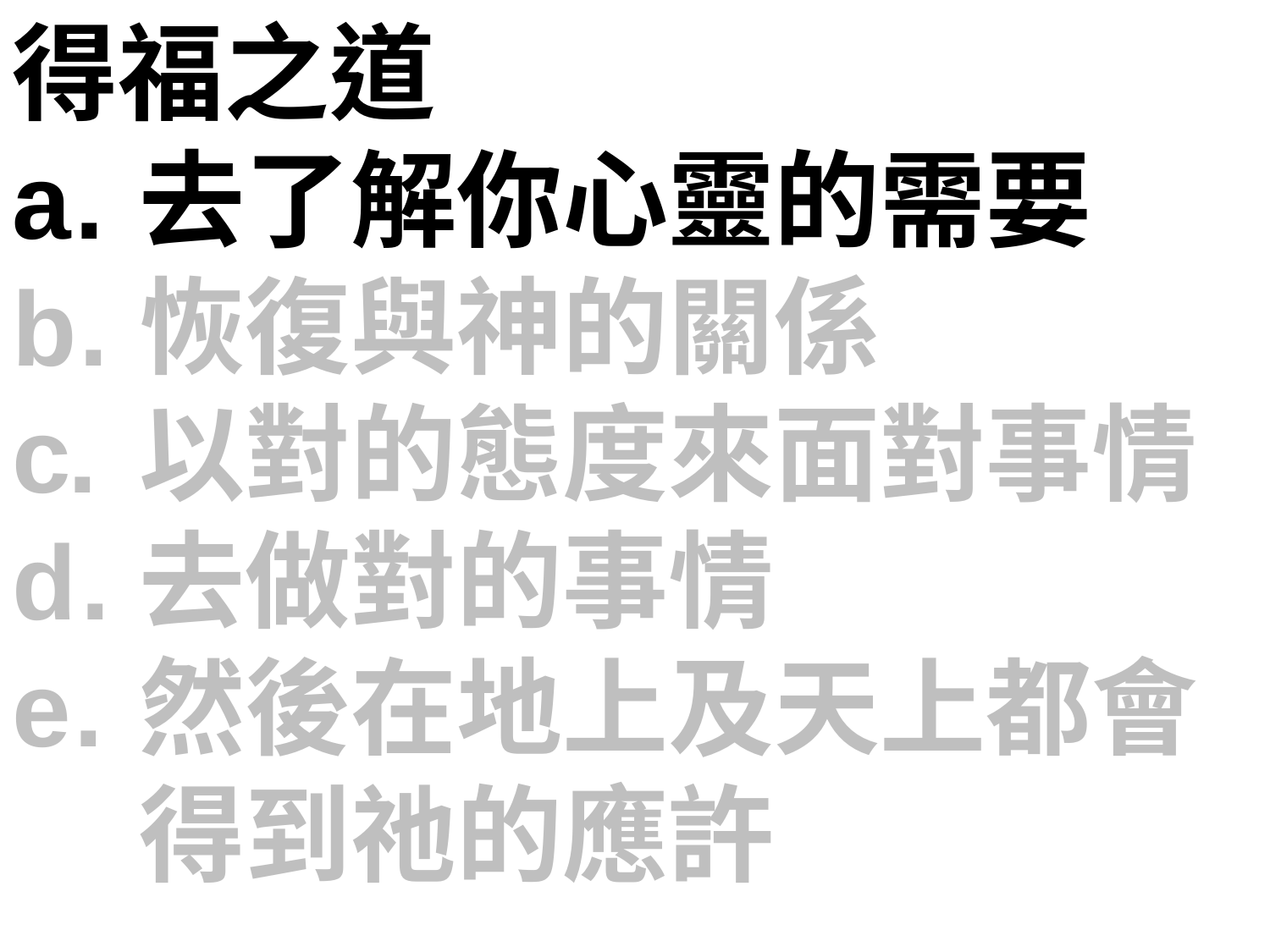

得福之道
去了解你心靈的需要
恢復與神的關係
以對的態度來面對事情
去做對的事情
然後在地上及天上都會得到祂的應許